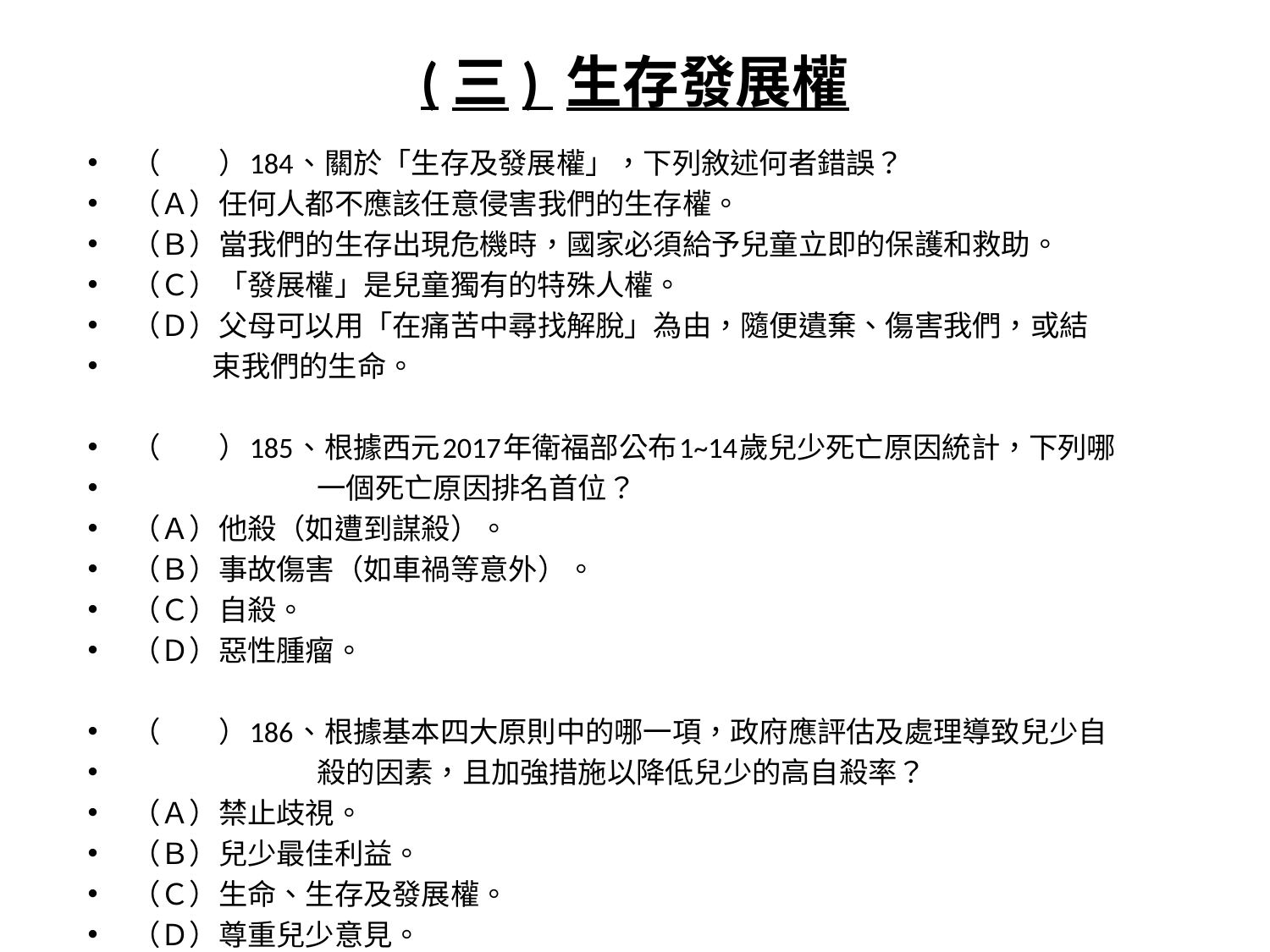

# (三) 生存發展權
（　　）184、關於「生存及發展權」，下列敘述何者錯誤？
（Ａ）任何人都不應該任意侵害我們的生存權。
（Ｂ）當我們的生存出現危機時，國家必須給予兒童立即的保護和救助。
（Ｃ）「發展權」是兒童獨有的特殊人權。
（Ｄ）父母可以用「在痛苦中尋找解脫」為由，隨便遺棄、傷害我們，或結
            束我們的生命。

（　　）185、根據西元2017年衛福部公布1~14歲兒少死亡原因統計，下列哪
                            一個死亡原因排名首位？
（Ａ）他殺（如遭到謀殺）。
（Ｂ）事故傷害（如車禍等意外）。
（Ｃ）自殺。
（Ｄ）惡性腫瘤。

（　　）186、根據基本四大原則中的哪一項，政府應評估及處理導致兒少自
                            殺的因素，且加強措施以降低兒少的高自殺率？
（Ａ）禁止歧視。
（Ｂ）兒少最佳利益。
（Ｃ）生命、生存及發展權。
（Ｄ）尊重兒少意見。